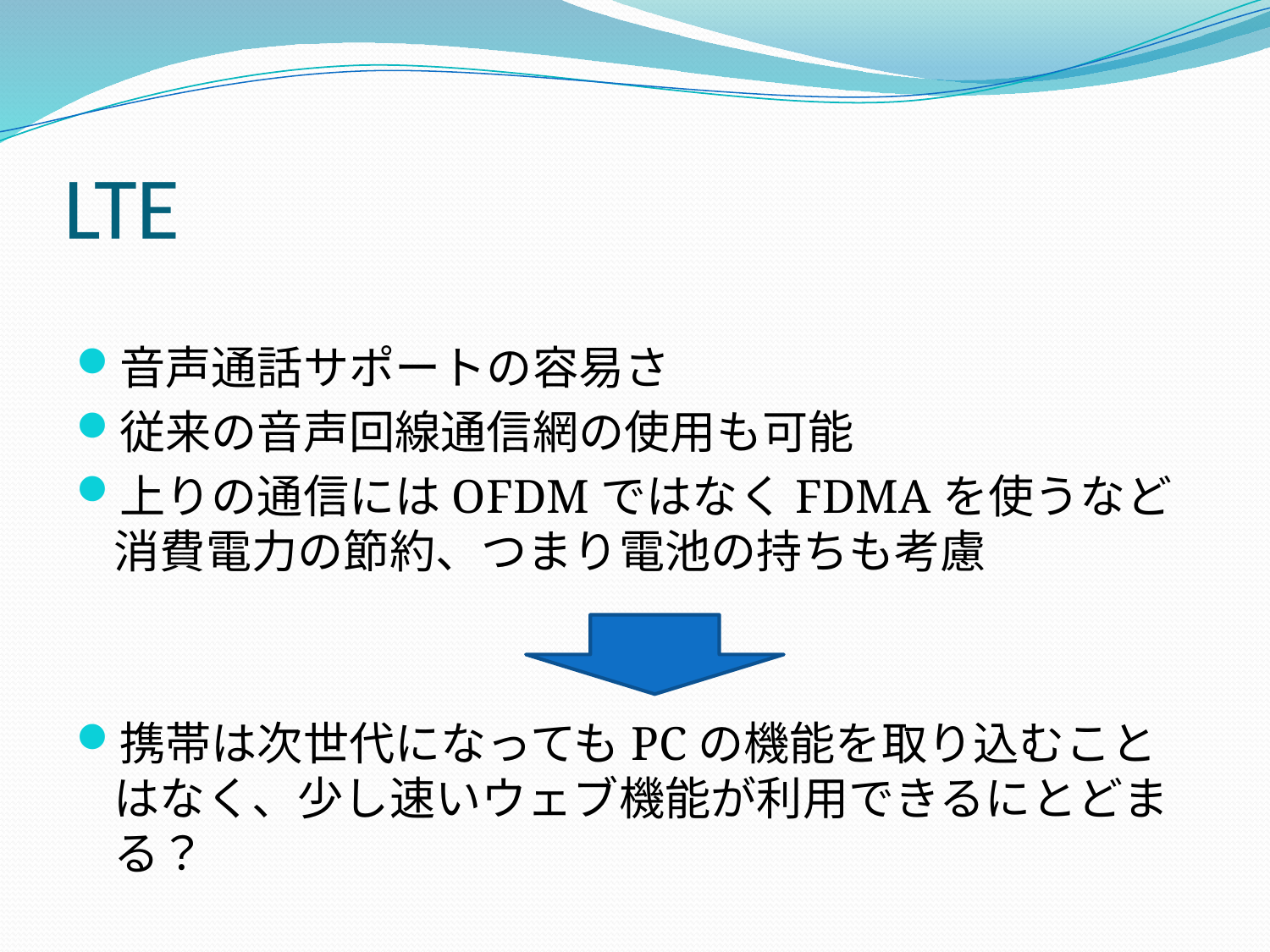

# LTE

音声通話サポートの容易さ
従来の音声回線通信網の使用も可能
上りの通信にはOFDMではなくFDMAを使うなど消費電力の節約、つまり電池の持ちも考慮

携帯は次世代になってもPCの機能を取り込むことはなく、少し速いウェブ機能が利用できるにとどまる？